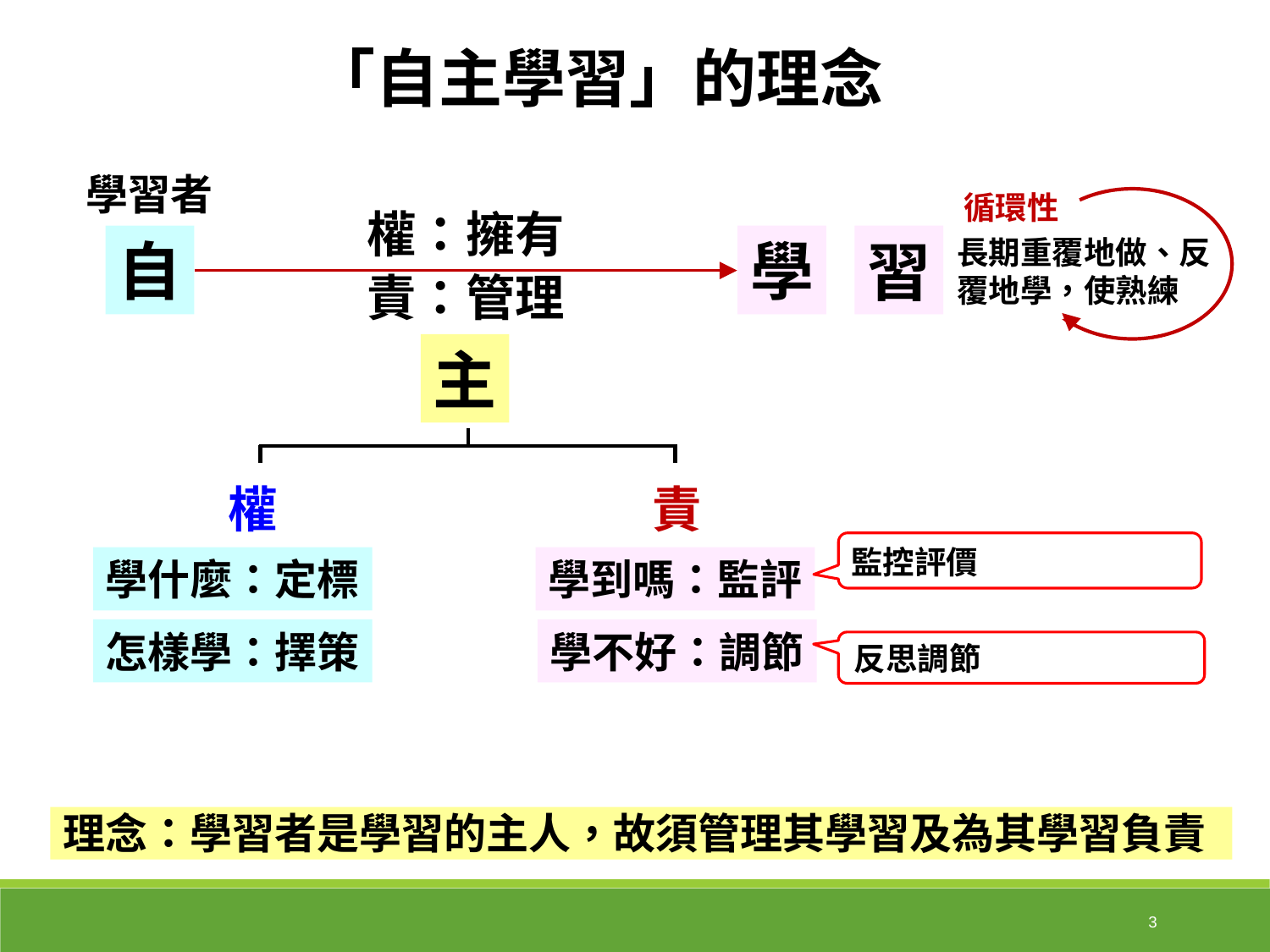

「自主學習」的理念
學習者
自

循環性

長期重覆地做、反覆地學，使熟練
權：擁有
責：管理
主
學
習
權
責

監控評價
學什麼：定標
學到嗎：監評
怎樣學：擇策
學不好：調節

反思調節
理念：學習者是學習的主人，故須管理其學習及為其學習負責
3